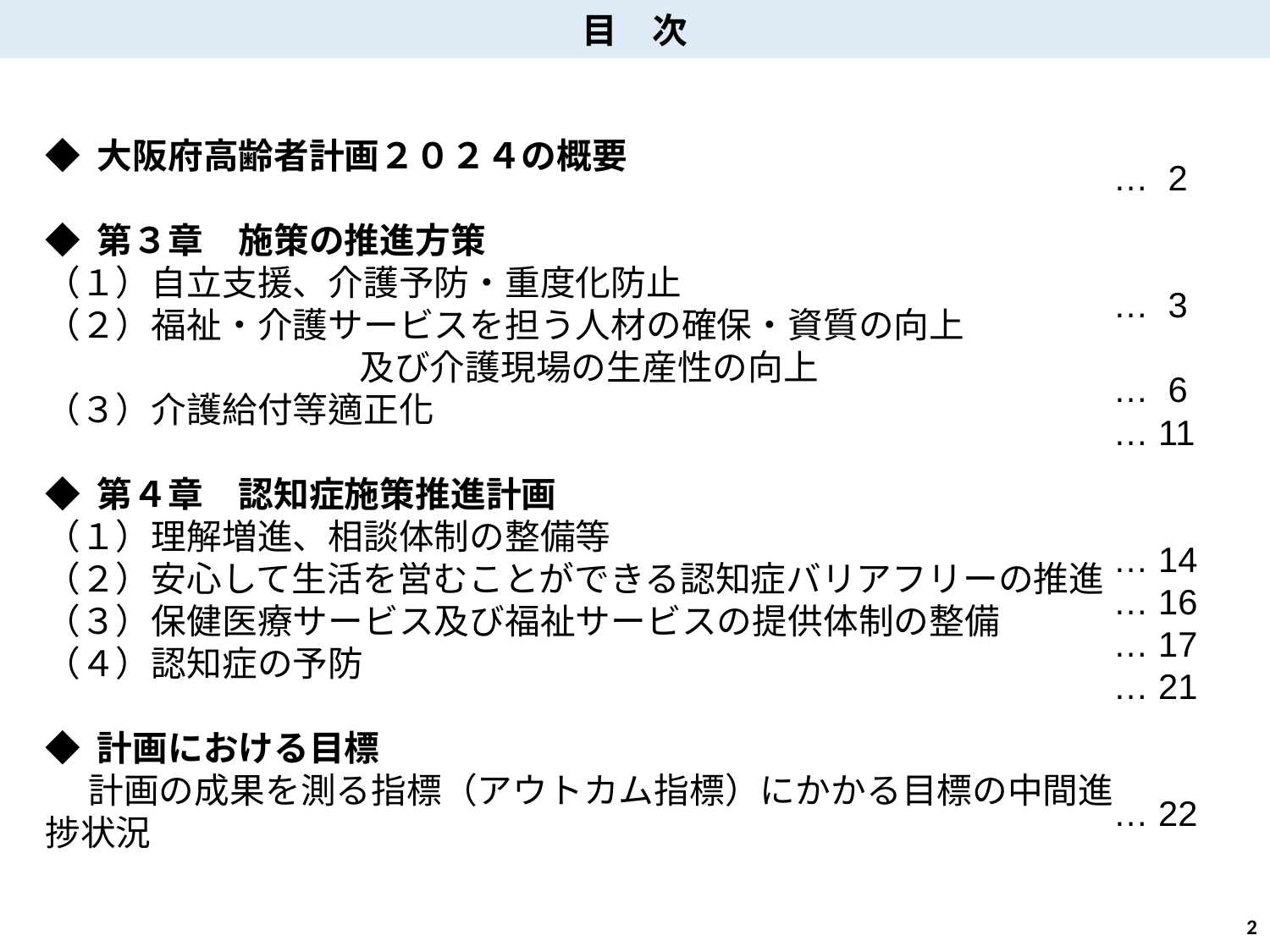

目　次

…  2

…  3

…  6
… 11

… 14
… 16
… 17
… 21

… 22
◆ 大阪府高齢者計画２０２４の概要

◆ 第３章　施策の推進方策
（１）自立支援、介護予防・重度化防止
（２）福祉・介護サービスを担う人材の確保・資質の向上
                                       及び介護現場の生産性の向上
（３）介護給付等適正化

◆ 第４章　認知症施策推進計画
（１）理解増進、相談体制の整備等
（２）安心して生活を営むことができる認知症バリアフリーの推進
（３）保健医療サービス及び福祉サービスの提供体制の整備
（４）認知症の予防

◆ 計画における目標
　 計画の成果を測る指標（アウトカム指標）にかかる目標の中間進捗状況
2